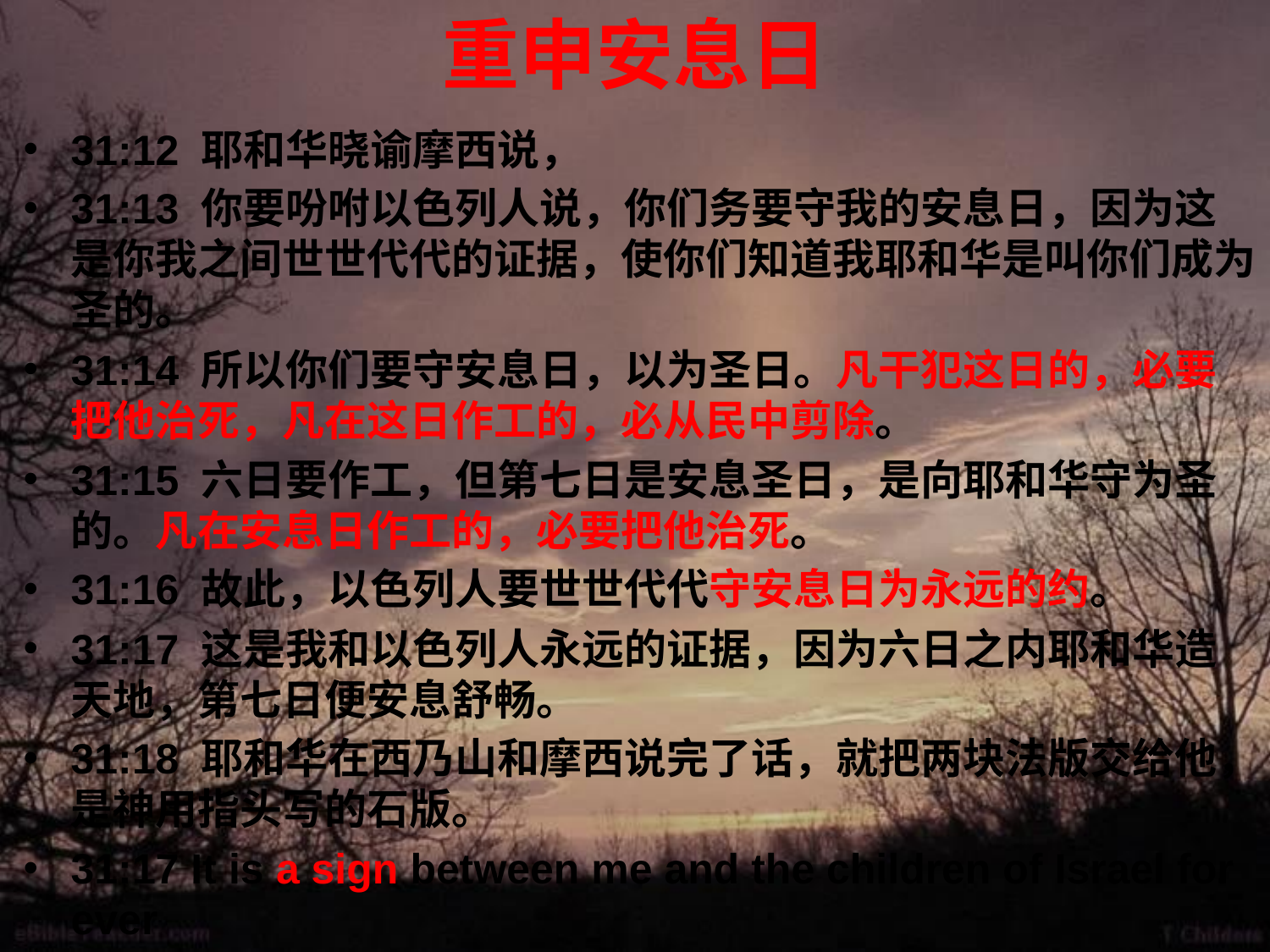

# 重申安息日
31:12 耶和华晓谕摩西说，
31:13 你要吩咐以色列人说，你们务要守我的安息日，因为这是你我之间世世代代的证据，使你们知道我耶和华是叫你们成为圣的。
31:14 所以你们要守安息日，以为圣日。凡干犯这日的，必要把他治死，凡在这日作工的，必从民中剪除。
31:15 六日要作工，但第七日是安息圣日，是向耶和华守为圣的。凡在安息日作工的，必要把他治死。
31:16 故此，以色列人要世世代代守安息日为永远的约。
31:17 这是我和以色列人永远的证据，因为六日之内耶和华造天地，第七日便安息舒畅。
31:18 耶和华在西乃山和摩西说完了话，就把两块法版交给他，是神用指头写的石版。
31:17 It is a sign between me and the children of Israel for ever